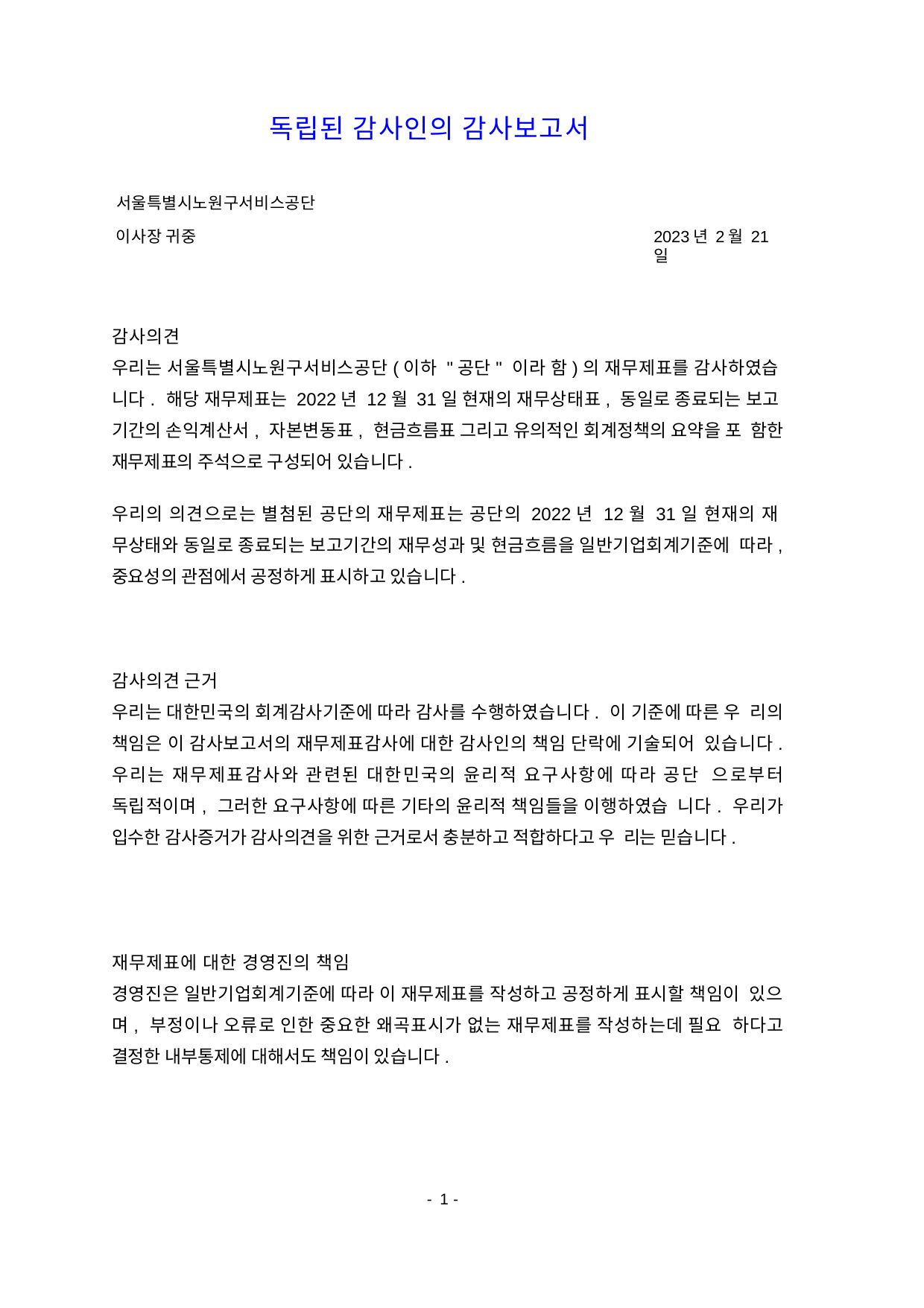

독립된 감사인의 감사보고서
서울특별시노원구서비스공단
이사장 귀중
2023년 2월 21일
감사의견
우리는 서울특별시노원구서비스공단(이하 "공단" 이라 함)의 재무제표를 감사하였습  니다. 해당 재무제표는 2022년 12월 31일 현재의 재무상태표, 동일로 종료되는 보고  기간의 손익계산서, 자본변동표, 현금흐름표 그리고 유의적인 회계정책의 요약을 포  함한 재무제표의 주석으로 구성되어 있습니다.

우리의 의견으로는 별첨된 공단의 재무제표는 공단의 2022년 12월 31일 현재의 재  무상태와 동일로 종료되는 보고기간의 재무성과 및 현금흐름을 일반기업회계기준에  따라, 중요성의 관점에서 공정하게 표시하고 있습니다.
감사의견 근거
우리는 대한민국의 회계감사기준에 따라 감사를 수행하였습니다. 이 기준에 따른 우  리의 책임은 이 감사보고서의 재무제표감사에 대한 감사인의 책임 단락에 기술되어  있습니다. 우리는 재무제표감사와 관련된 대한민국의 윤리적 요구사항에 따라 공단  으로부터 독립적이며, 그러한 요구사항에 따른 기타의 윤리적 책임들을 이행하였습  니다. 우리가 입수한 감사증거가 감사의견을 위한 근거로서 충분하고 적합하다고 우  리는 믿습니다.
재무제표에 대한 경영진의 책임
경영진은 일반기업회계기준에 따라 이 재무제표를 작성하고 공정하게 표시할 책임이  있으며, 부정이나 오류로 인한 중요한 왜곡표시가 없는 재무제표를 작성하는데 필요  하다고 결정한 내부통제에 대해서도 책임이 있습니다.
- 1 -